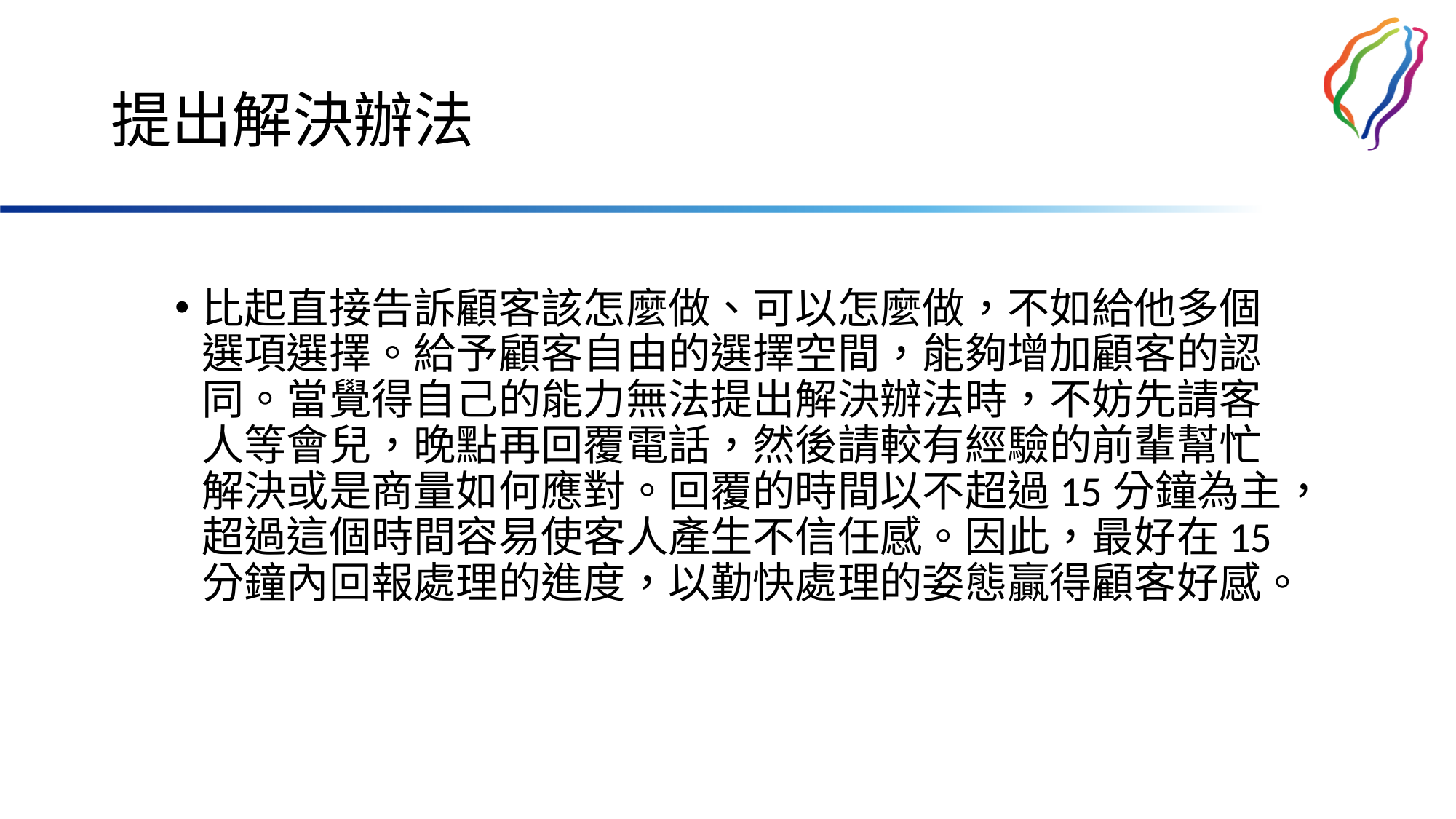

# 提出解決辦法
比起直接告訴顧客該怎麼做、可以怎麼做，不如給他多個選項選擇。給予顧客自由的選擇空間，能夠增加顧客的認同。當覺得自己的能力無法提出解決辦法時，不妨先請客人等會兒，晚點再回覆電話，然後請較有經驗的前輩幫忙解決或是商量如何應對。回覆的時間以不超過15分鐘為主，超過這個時間容易使客人產生不信任感。因此，最好在15分鐘內回報處理的進度，以勤快處理的姿態贏得顧客好感。